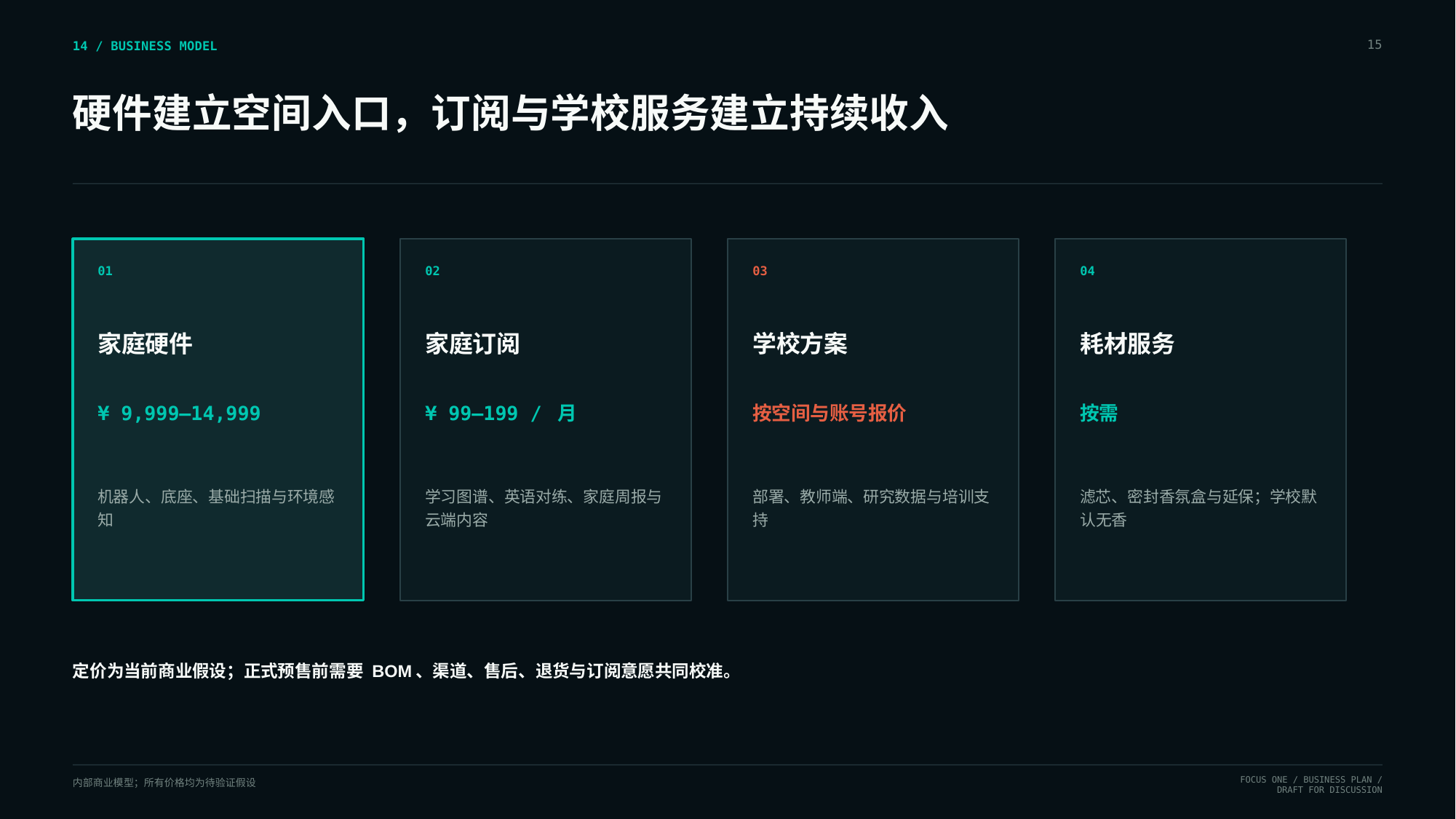

15
14 / BUSINESS MODEL
硬件建立空间入口，订阅与学校服务建立持续收入

01
02
03
04
家庭硬件
家庭订阅
学校方案
耗材服务
¥ 9,999–14,999
¥ 99–199 / 月
按空间与账号报价
按需
机器人、底座、基础扫描与环境感知
学习图谱、英语对练、家庭周报与云端内容
部署、教师端、研究数据与培训支持
滤芯、密封香氛盒与延保；学校默认无香
定价为当前商业假设；正式预售前需要 BOM、渠道、售后、退货与订阅意愿共同校准。

内部商业模型；所有价格均为待验证假设
FOCUS ONE / BUSINESS PLAN / DRAFT FOR DISCUSSION